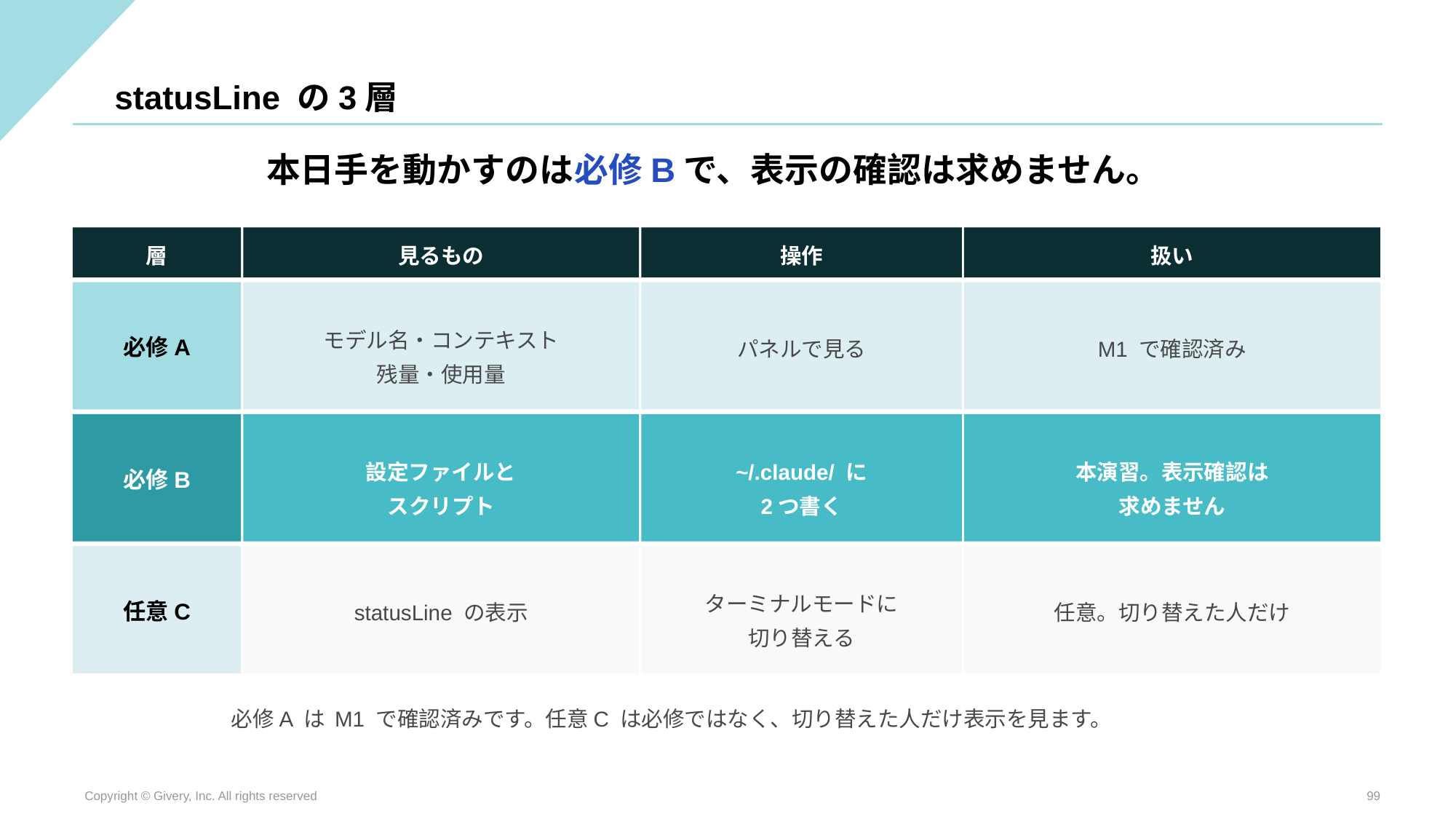

statusLine の3層

本日手を動かすのは必修Bで、表示の確認は求めません。

層
見るもの
操作
扱い

モデル名・コンテキスト
残量・使用量
必修A
パネルで見る
M1 で確認済み

設定ファイルと
スクリプト
~/.claude/ に
2つ書く
本演習。表示確認は
求めません
必修B

ターミナルモードに
切り替える
任意C
statusLine の表示
任意。切り替えた人だけ
必修A は M1 で確認済みです。任意C は必修ではなく、切り替えた人だけ表示を見ます。
Copyright © Givery, Inc. All rights reserved
99